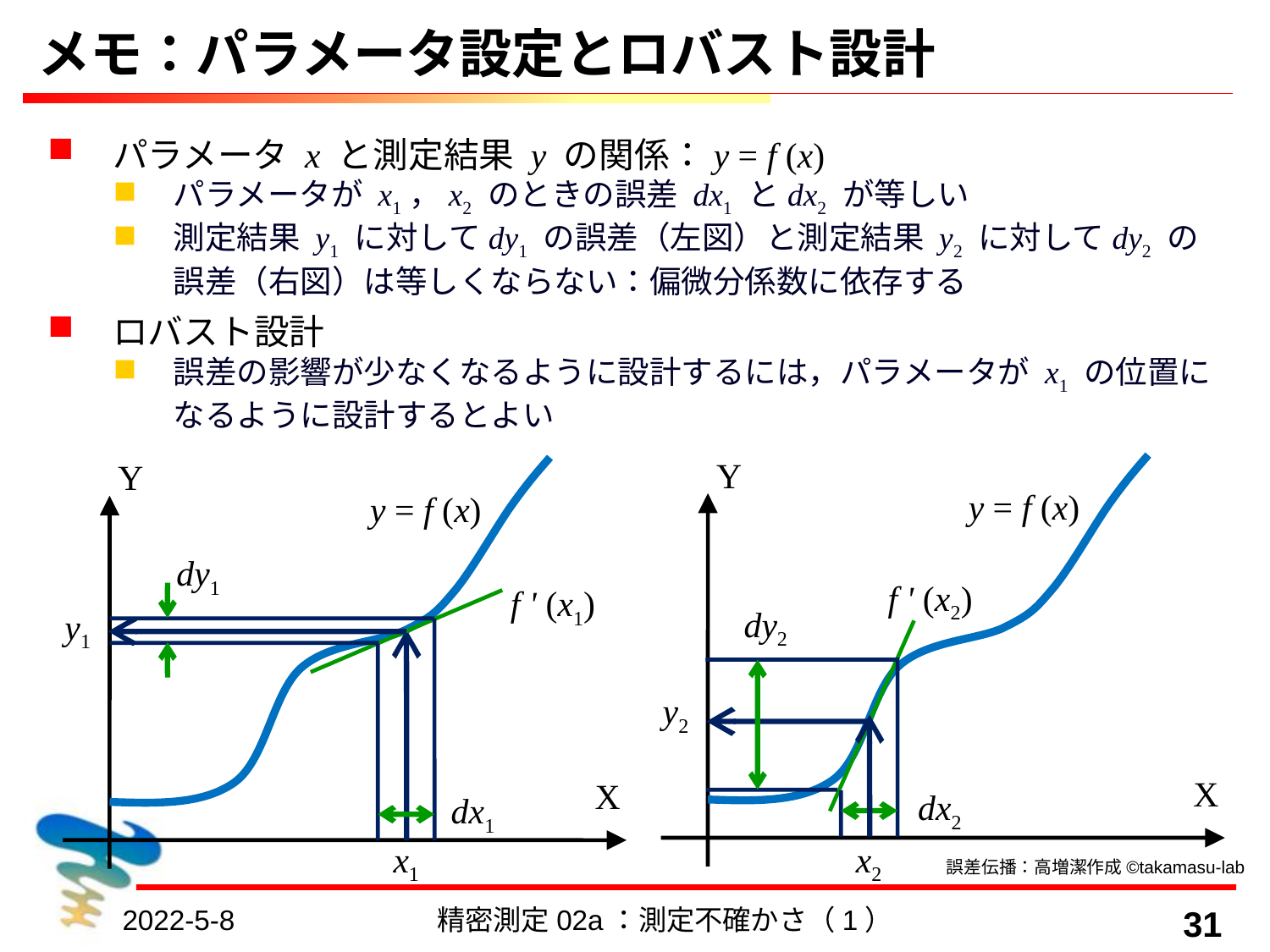

# メモ：パラメータ設定とロバスト設計
パラメータ x と測定結果 y の関係：y = f (x)
パラメータが x1，x2 のときの誤差 dx1 とdx2 が等しい
測定結果 y1 に対してdy1 の誤差（左図）と測定結果 y2 に対してdy2 の誤差（右図）は等しくならない：偏微分係数に依存する
ロバスト設計
誤差の影響が少なくなるように設計するには，パラメータが x1 の位置になるように設計するとよい
Y

y = f (x)

f ' (x2)
dy2

y2

X
dx2

x2

Y

y = f (x)

dy1
f ' (x1)

y1

X
dx1

x1

誤差伝播：高増潔作成©takamasu-lab
2022-5-8
精密測定02a：測定不確かさ（1）
31